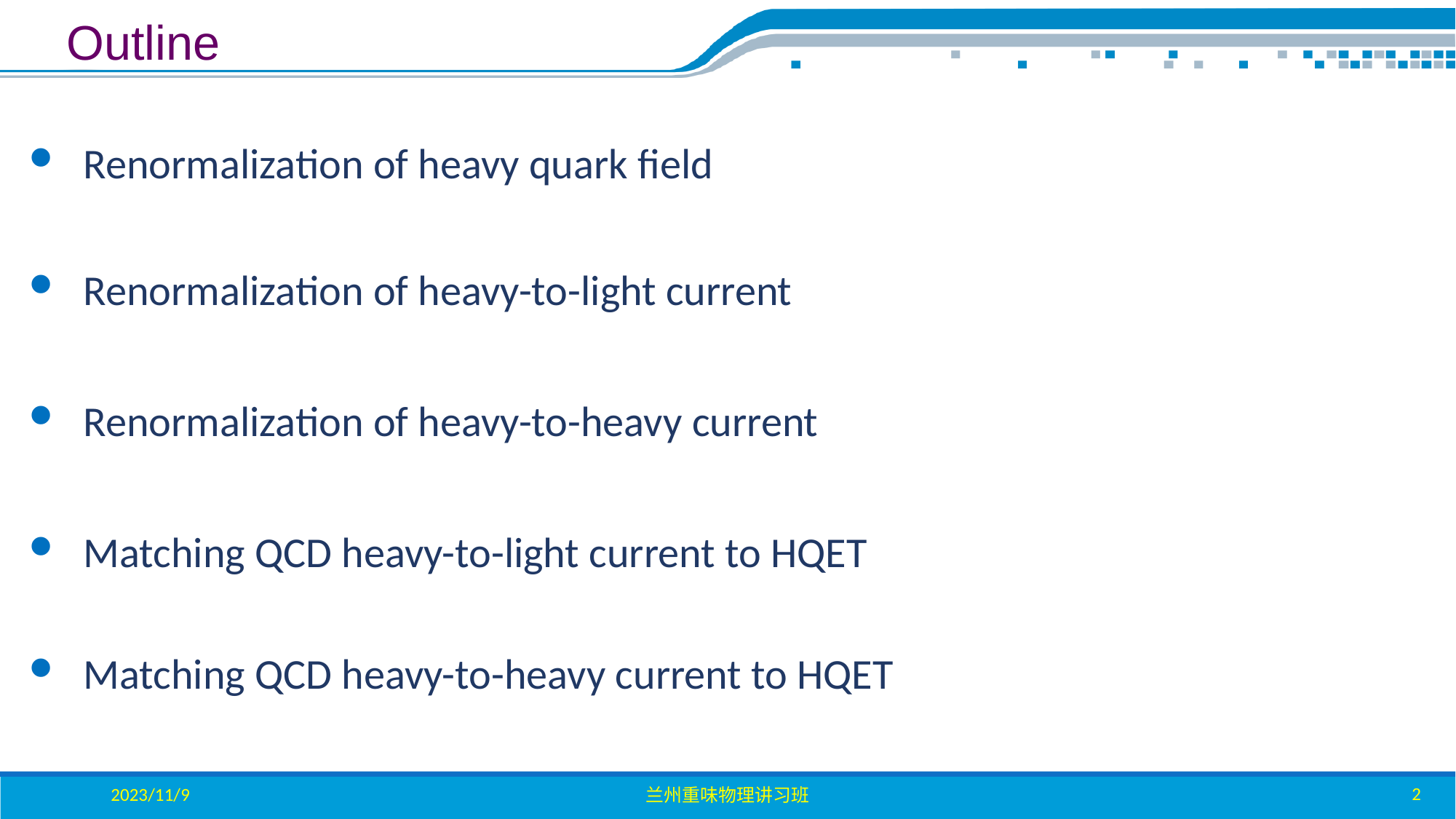

Outline
Renormalization of heavy quark field
Renormalization of heavy-to-light current
Renormalization of heavy-to-heavy current
Matching QCD heavy-to-light current to HQET
Matching QCD heavy-to-heavy current to HQET
2
2023/11/9
兰州重味物理讲习班